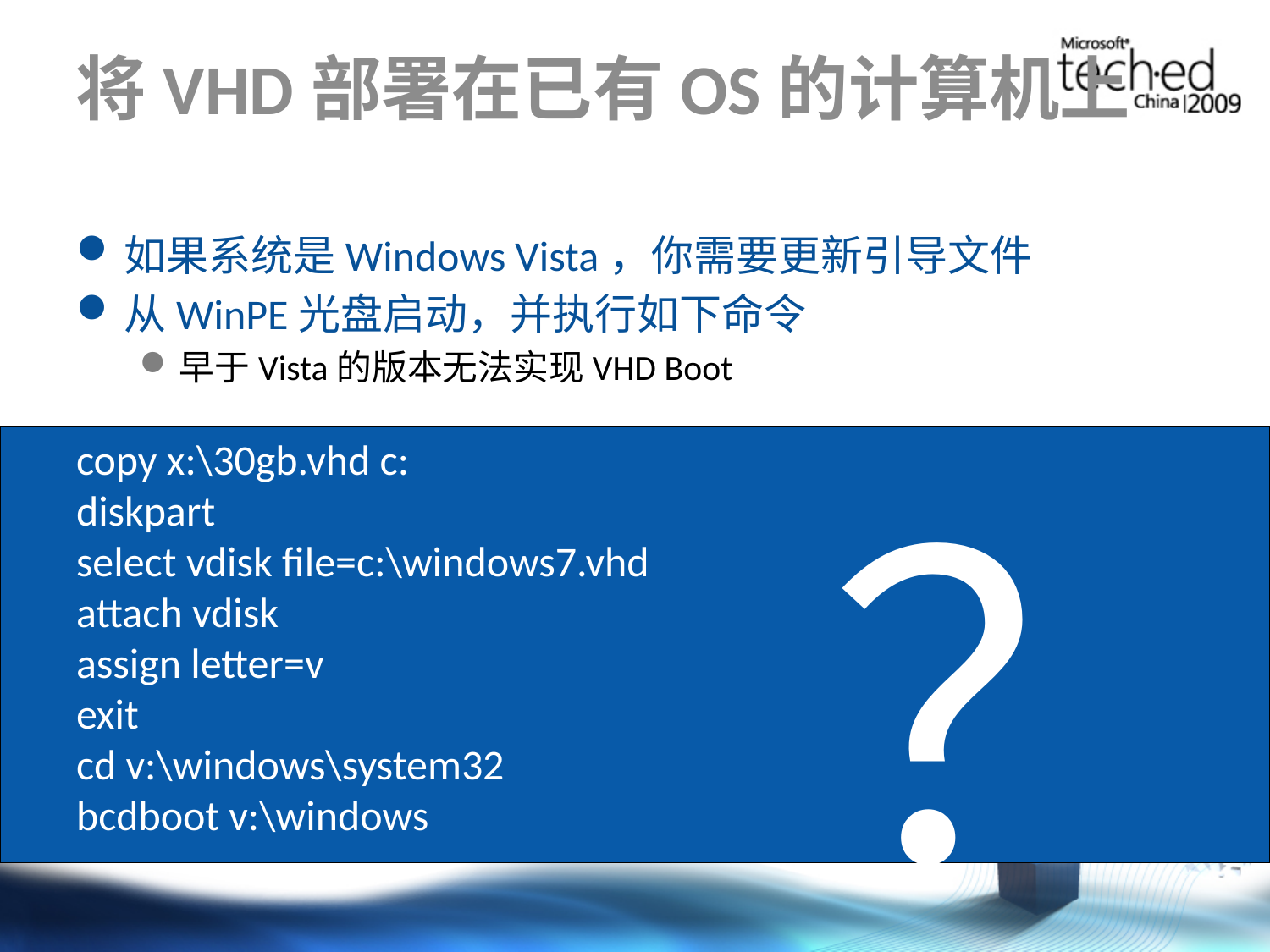

# 将VHD部署在已有OS的计算机上
如果系统是Windows Vista，你需要更新引导文件
从WinPE光盘启动，并执行如下命令
早于Vista的版本无法实现VHD Boot
copy x:\30gb.vhd c:
diskpart
select vdisk file=c:\windows7.vhd
attach vdisk
assign letter=v
exit
cd v:\windows\system32
bcdboot v:\windows
？